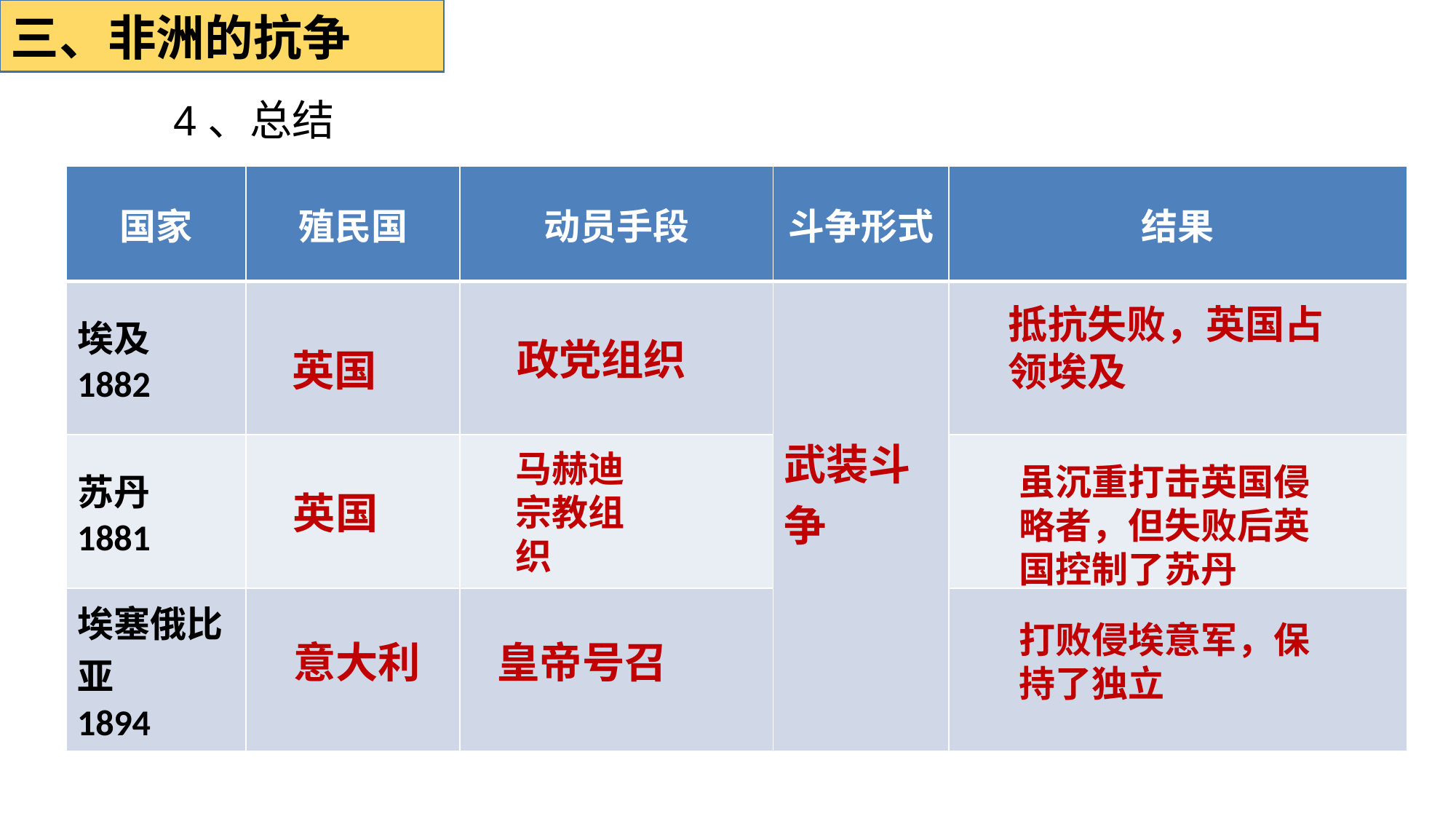

三、非洲的抗争
4、总结
| 国家 | 殖民国 | 动员手段 | 斗争形式 | 结果 |
| --- | --- | --- | --- | --- |
| 埃及 1882 |  |  | 武装斗争 |  |
| 苏丹 1881 |  |  |  |  |
| 埃塞俄比亚 1894 |  |  |  |  |
抵抗失败，英国占领埃及
政党组织
英国
马赫迪宗教组织
虽沉重打击英国侵略者，但失败后英国控制了苏丹
英国
打败侵埃意军，保持了独立
皇帝号召
意大利